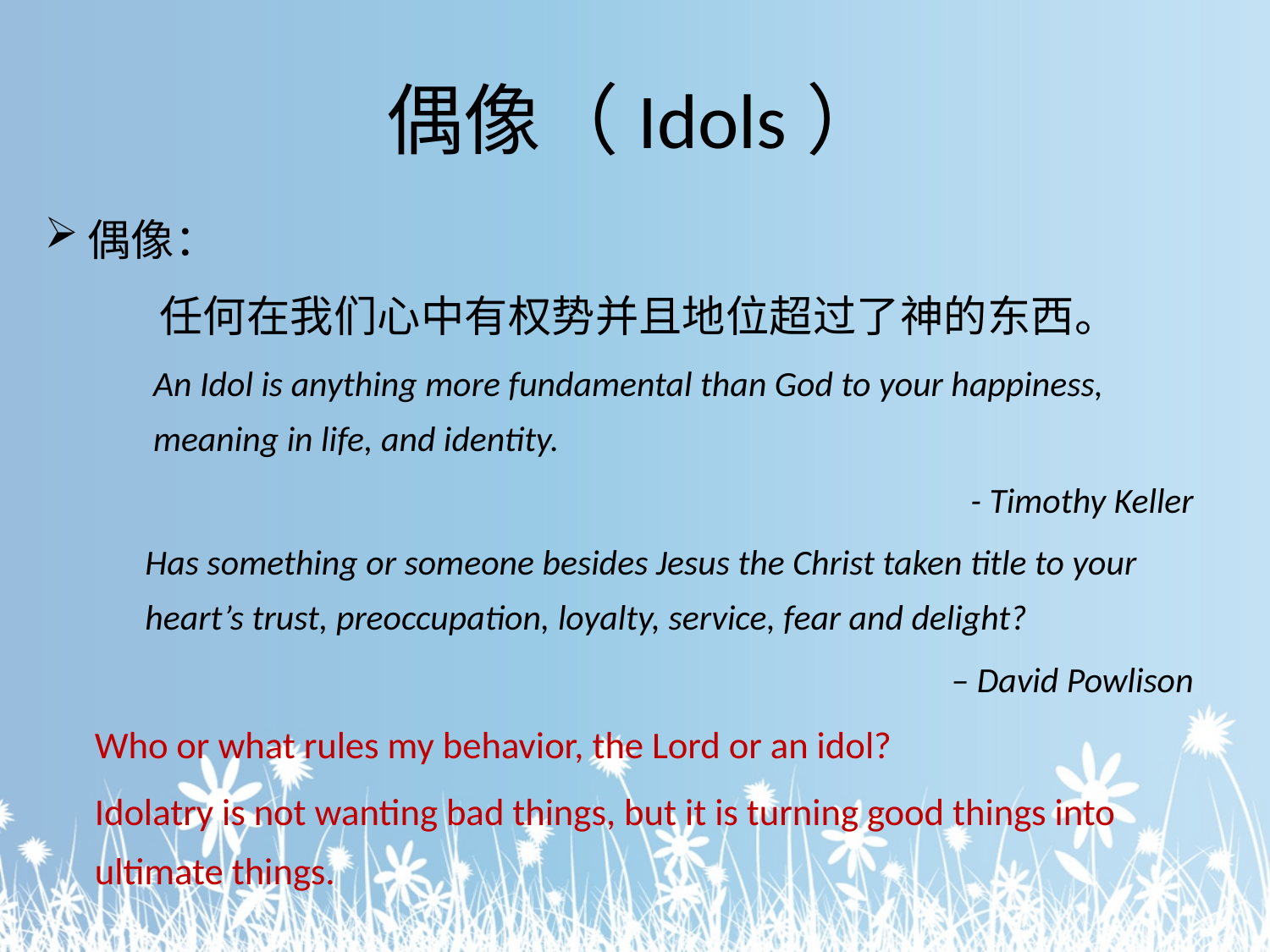

# 偶像（Idols）
偶像：
           任何在我们心中有权势并且地位超过了神的东西。
An Idol is anything more fundamental than God to your happiness, meaning in life, and identity.
- Timothy Keller
Has something or someone besides Jesus the Christ taken title to your heart’s trust, preoccupation, loyalty, service, fear and delight?
– David Powlison
Who or what rules my behavior, the Lord or an idol?
Idolatry is not wanting bad things, but it is turning good things into ultimate things.